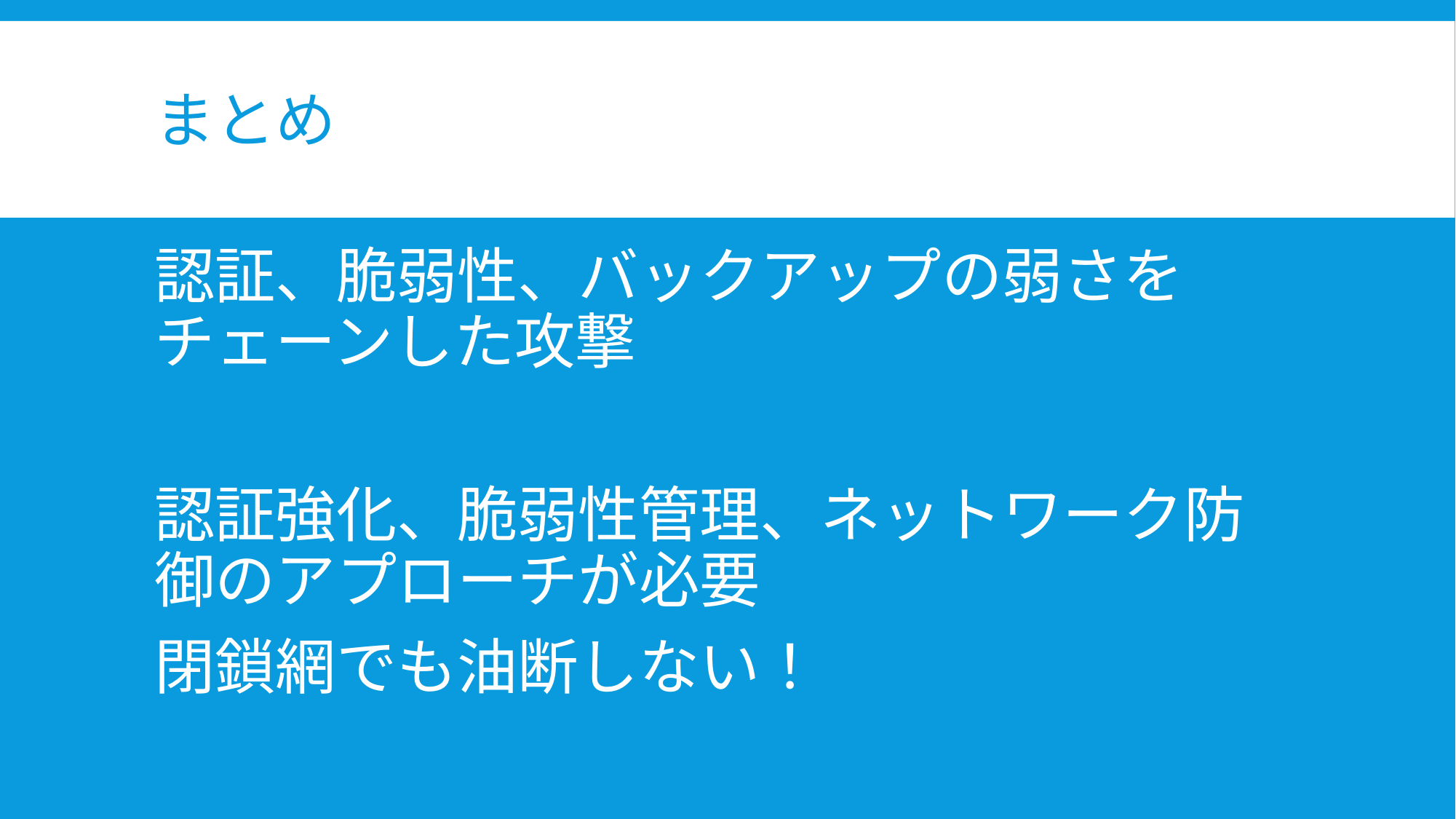

# まとめ
認証、脆弱性、バックアップの弱さをチェーンした攻撃

認証強化、脆弱性管理、ネットワーク防御のアプローチが必要
閉鎖網でも油断しない！